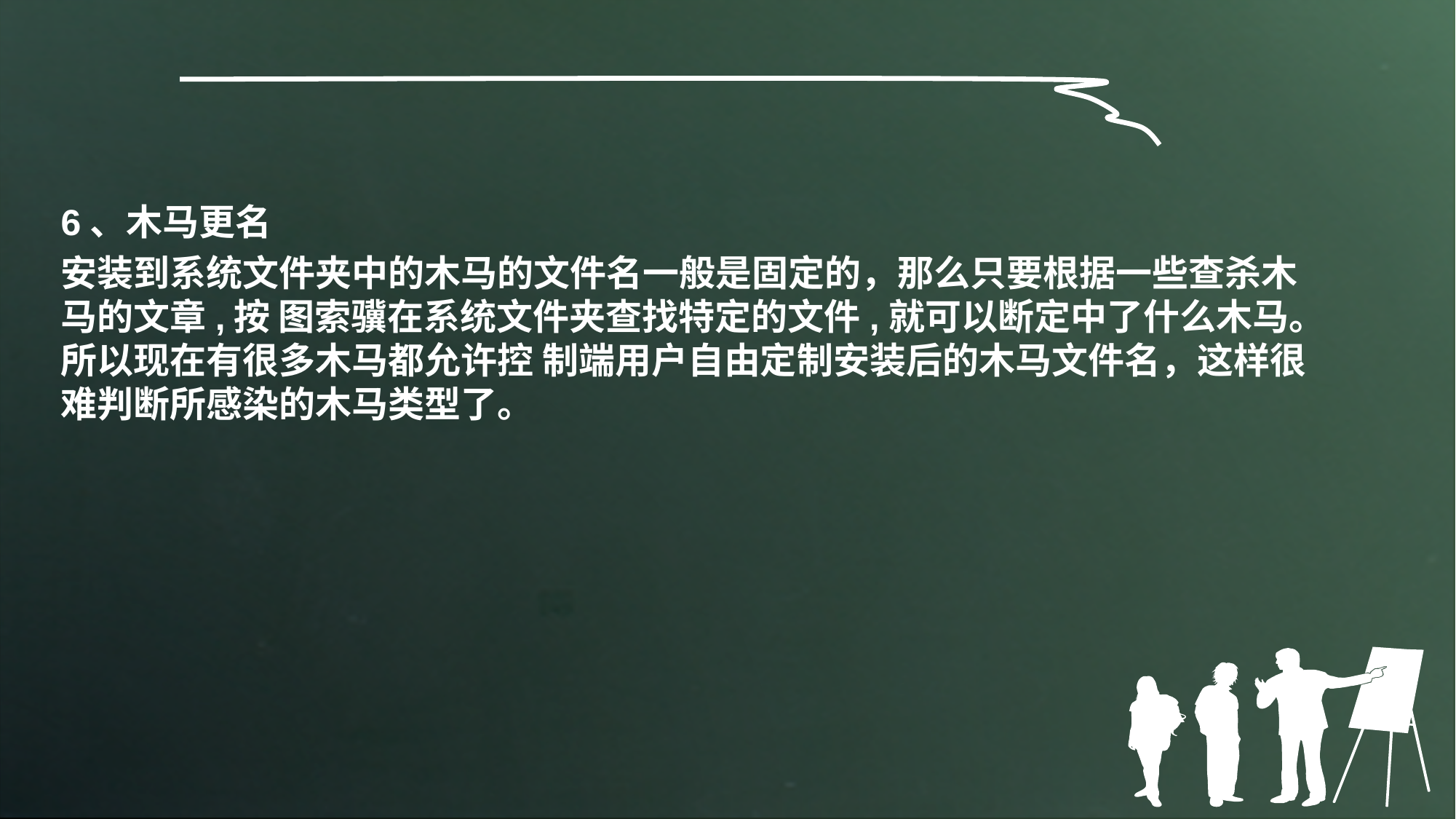

6、木马更名
安装到系统文件夹中的木马的文件名一般是固定的，那么只要根据一些查杀木马的文章,按 图索骥在系统文件夹查找特定的文件,就可以断定中了什么木马。所以现在有很多木马都允许控 制端用户自由定制安装后的木马文件名，这样很难判断所感染的木马类型了。